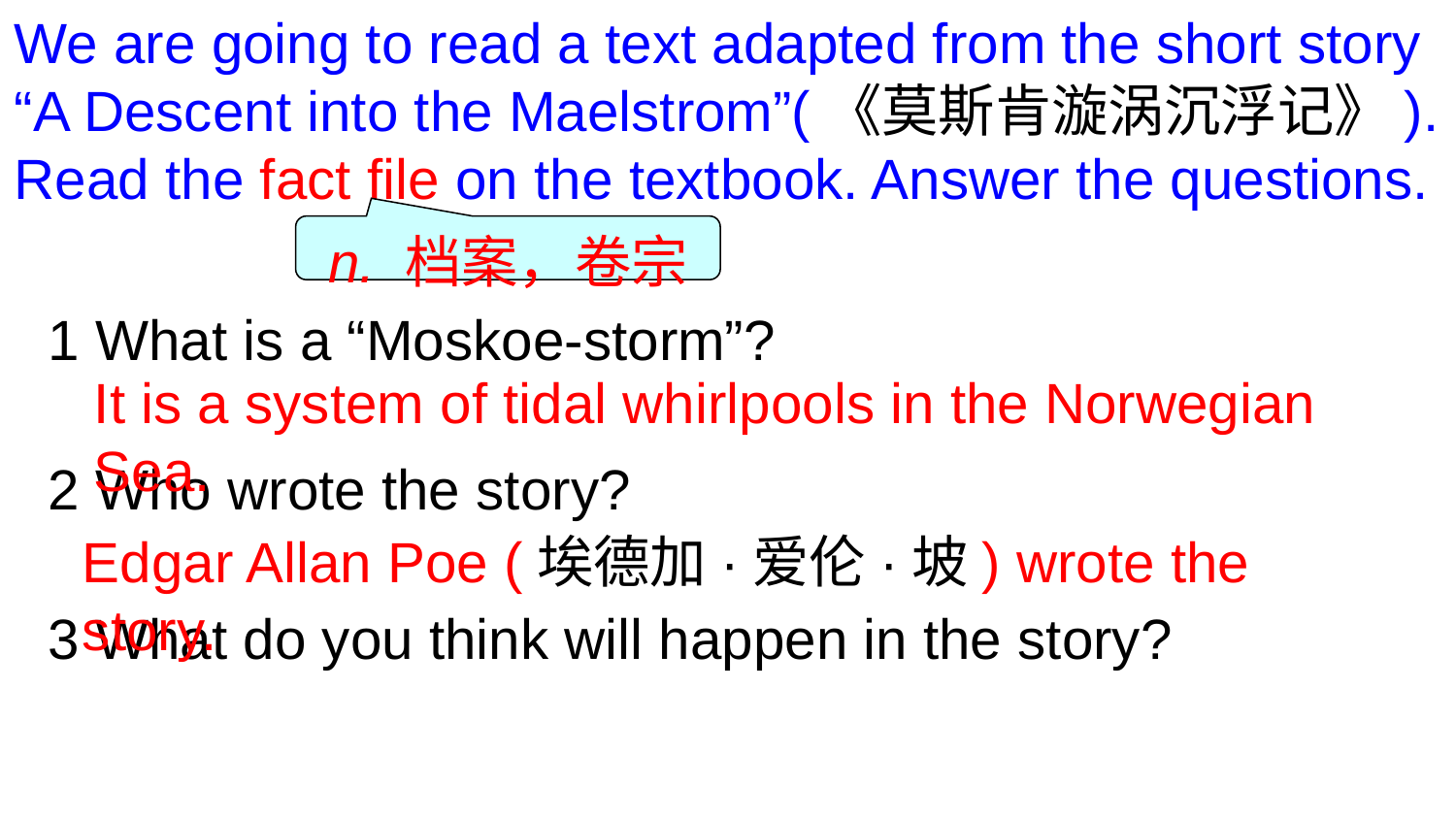

We are going to read a text adapted from the short story “A Descent into the Maelstrom”(《莫斯肯漩涡沉浮记》). Read the fact file on the textbook. Answer the questions.
n. 档案，卷宗
1 What is a “Moskoe-storm”?

2 Who wrote the story?

3 What do you think will happen in the story?
It is a system of tidal whirlpools in the Norwegian Sea.
Edgar Allan Poe (埃德加·爱伦·坡) wrote the story.